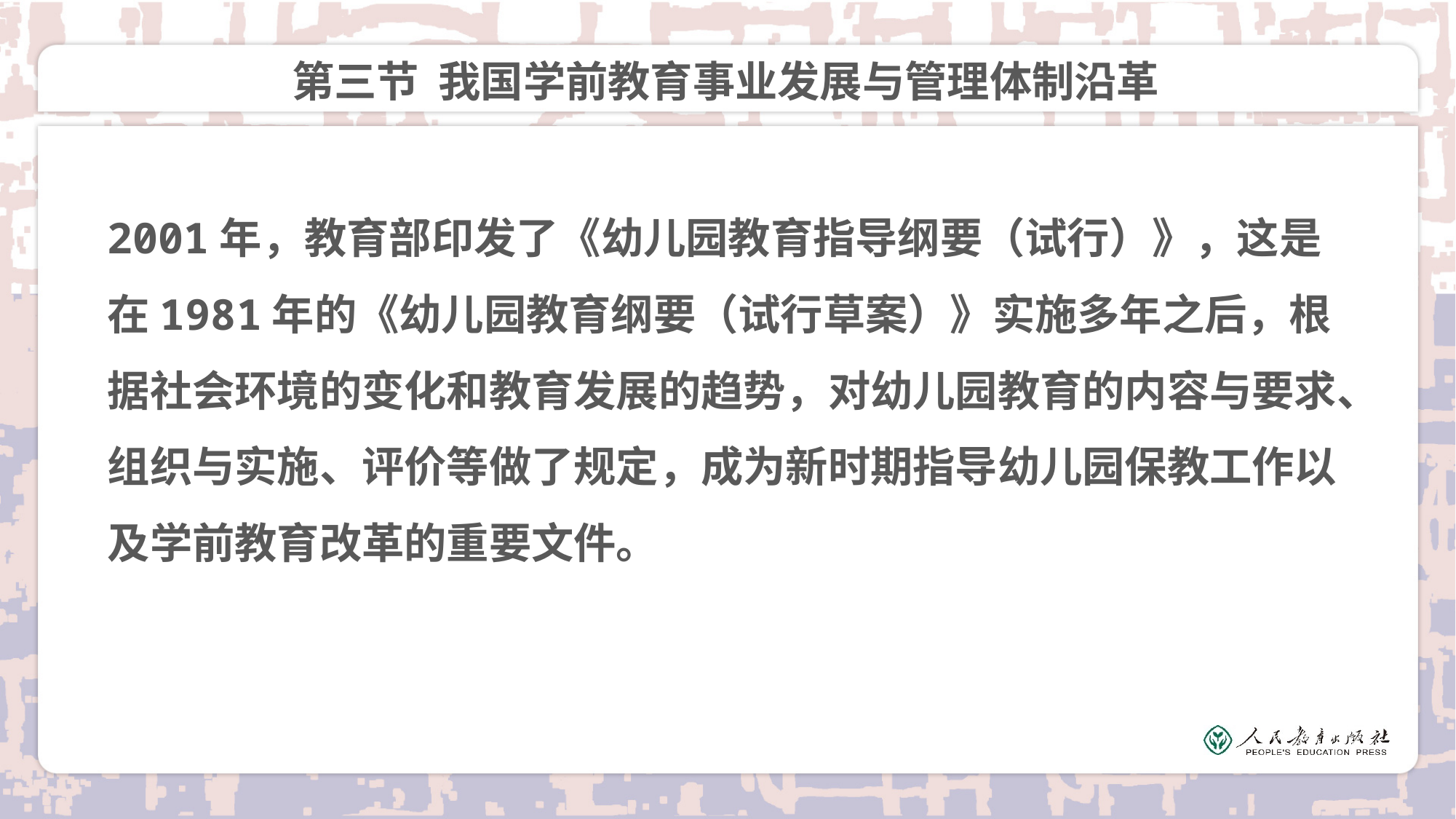

# 第三节  我国学前教育事业发展与管理体制沿革
2001年，教育部印发了《幼儿园教育指导纲要（试行）》，这是在1981年的《幼儿园教育纲要（试行草案）》实施多年之后，根据社会环境的变化和教育发展的趋势，对幼儿园教育的内容与要求、组织与实施、评价等做了规定，成为新时期指导幼儿园保教工作以及学前教育改革的重要文件。